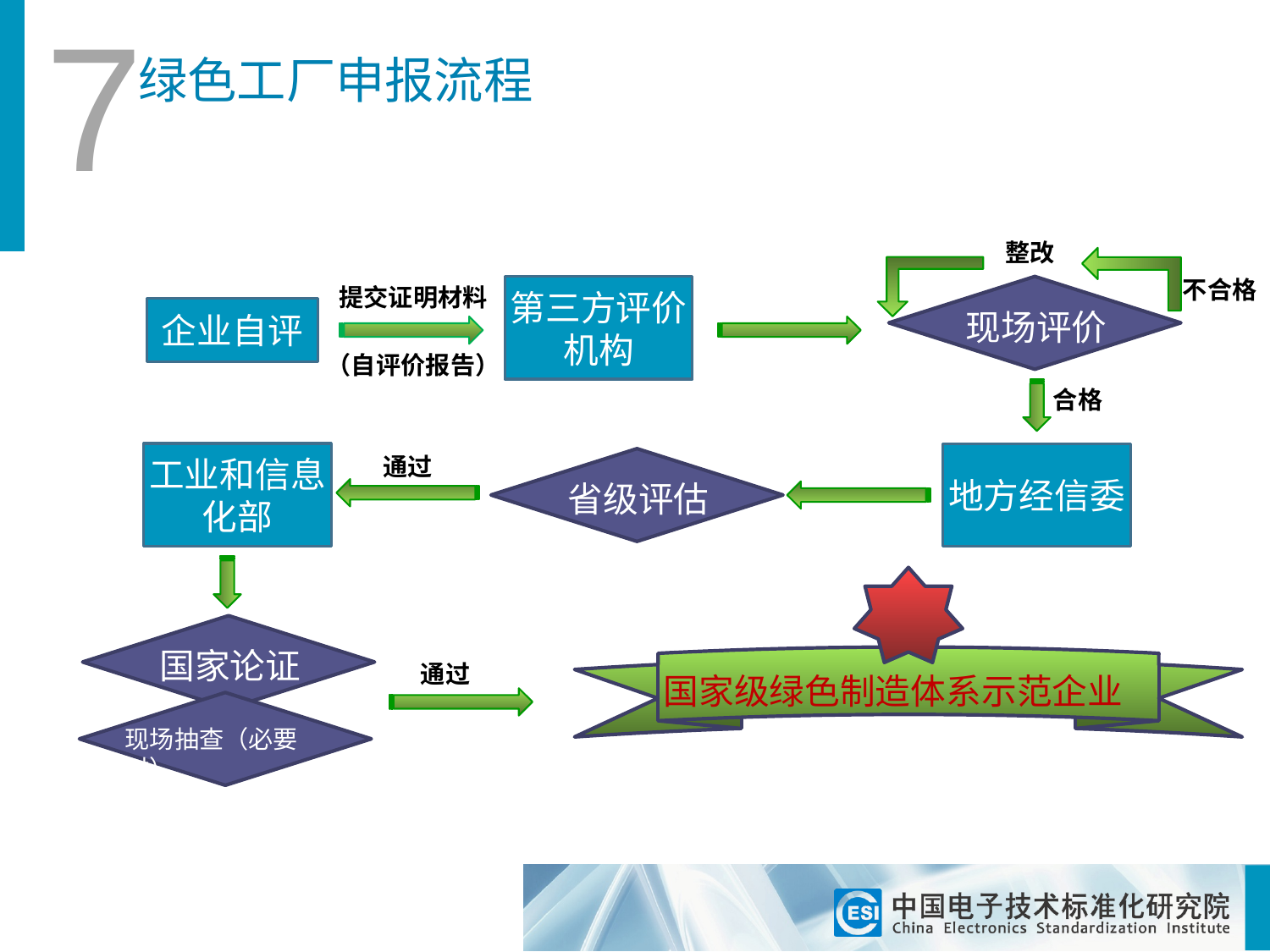

7
绿色工厂申报流程

整改

不合格
提交证明材料
第三方评价机构

现场评价
企业自评

（自评价报告）
合格

工业和信息化部
地方经信委
通过

省级评估

国家论证

通过
国家级绿色制造体系示范企业

现场抽查（必要时）